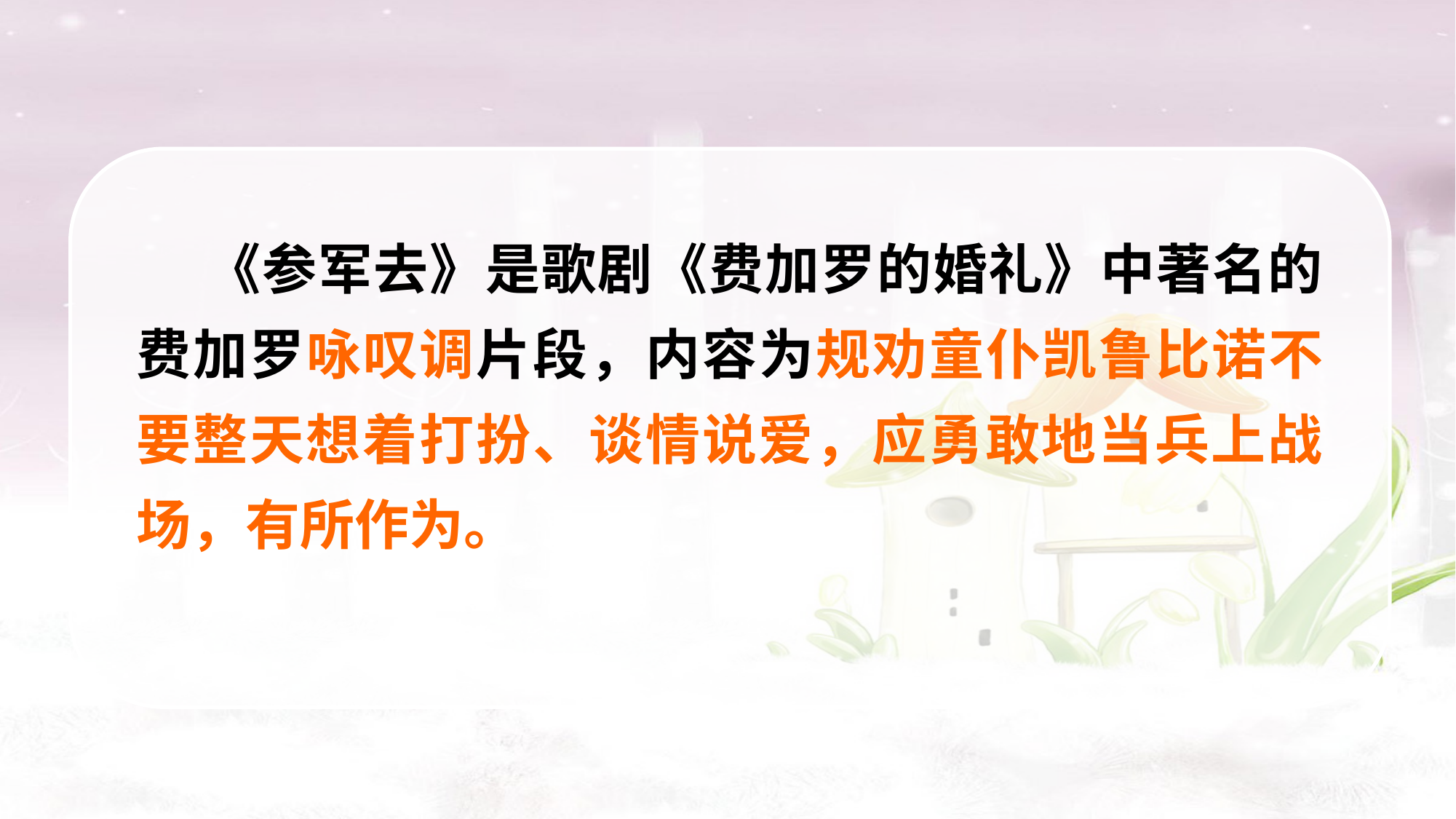

《参军去》是歌剧《费加罗的婚礼》中著名的费加罗咏叹调片段，内容为规劝童仆凯鲁比诺不要整天想着打扮、谈情说爱，应勇敢地当兵上战场，有所作为。